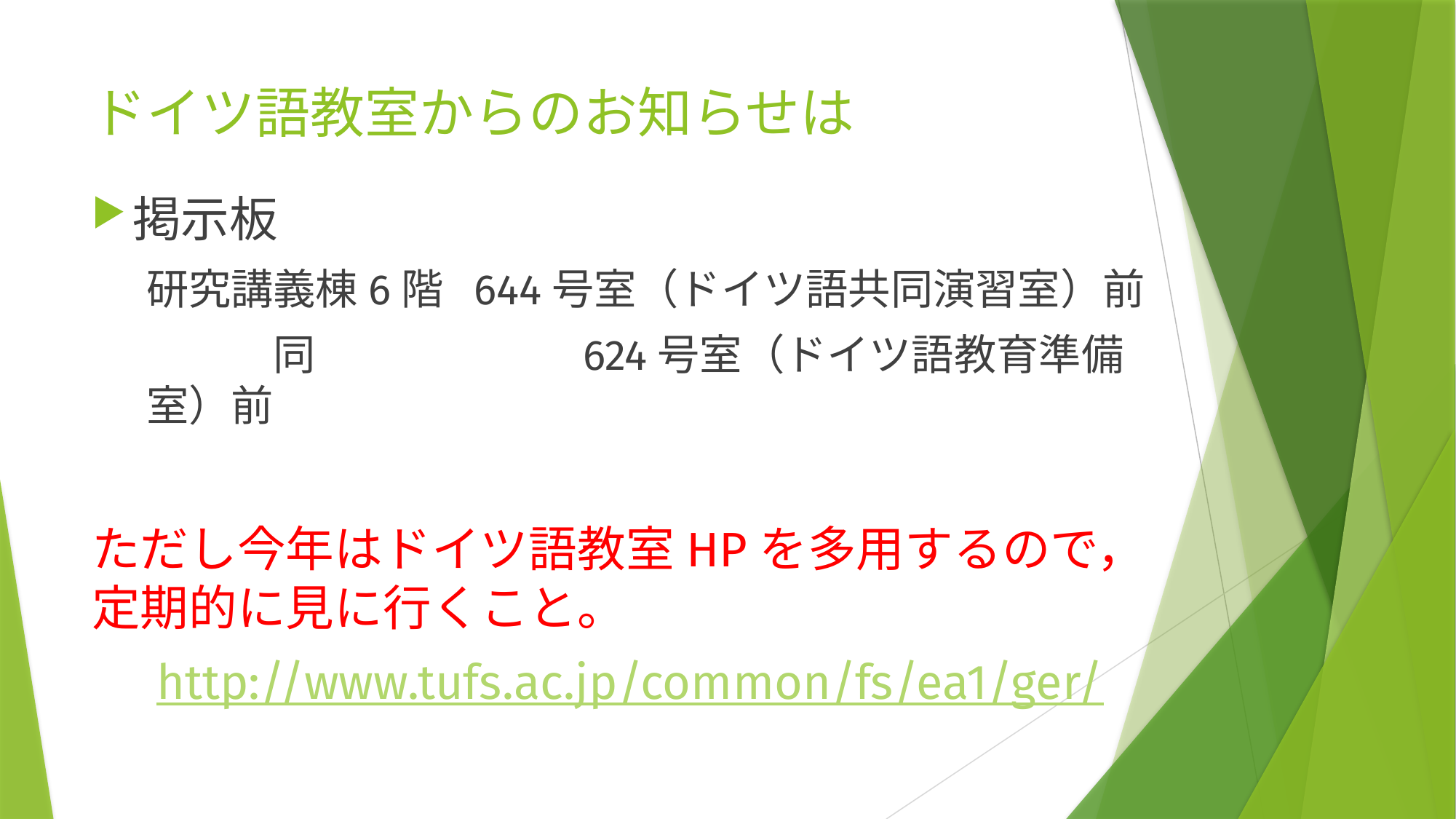

# ドイツ語教室からのお知らせは
掲示板
研究講義棟6階 	644号室（ドイツ語共同演習室）前
　　　同			624号室（ドイツ語教育準備室）前

ただし今年はドイツ語教室HPを多用するので，定期的に見に行くこと。
http://www.tufs.ac.jp/common/fs/ea1/ger/